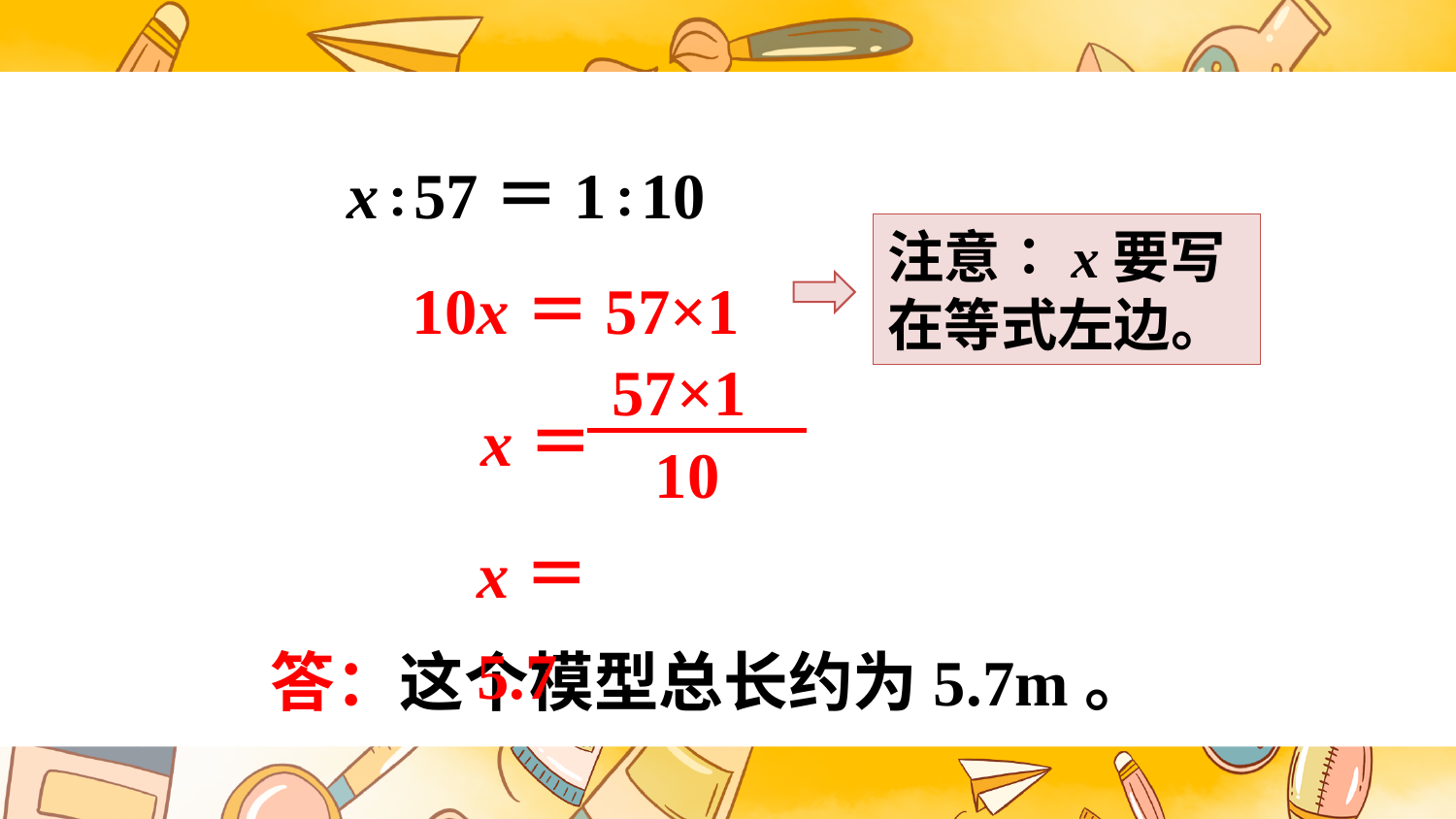

x∶57＝1∶10
注意∶x要写在等式左边。

10x＝57×1
57×1
10
 x＝
x＝5.7
答：这个模型总长约为5.7m。